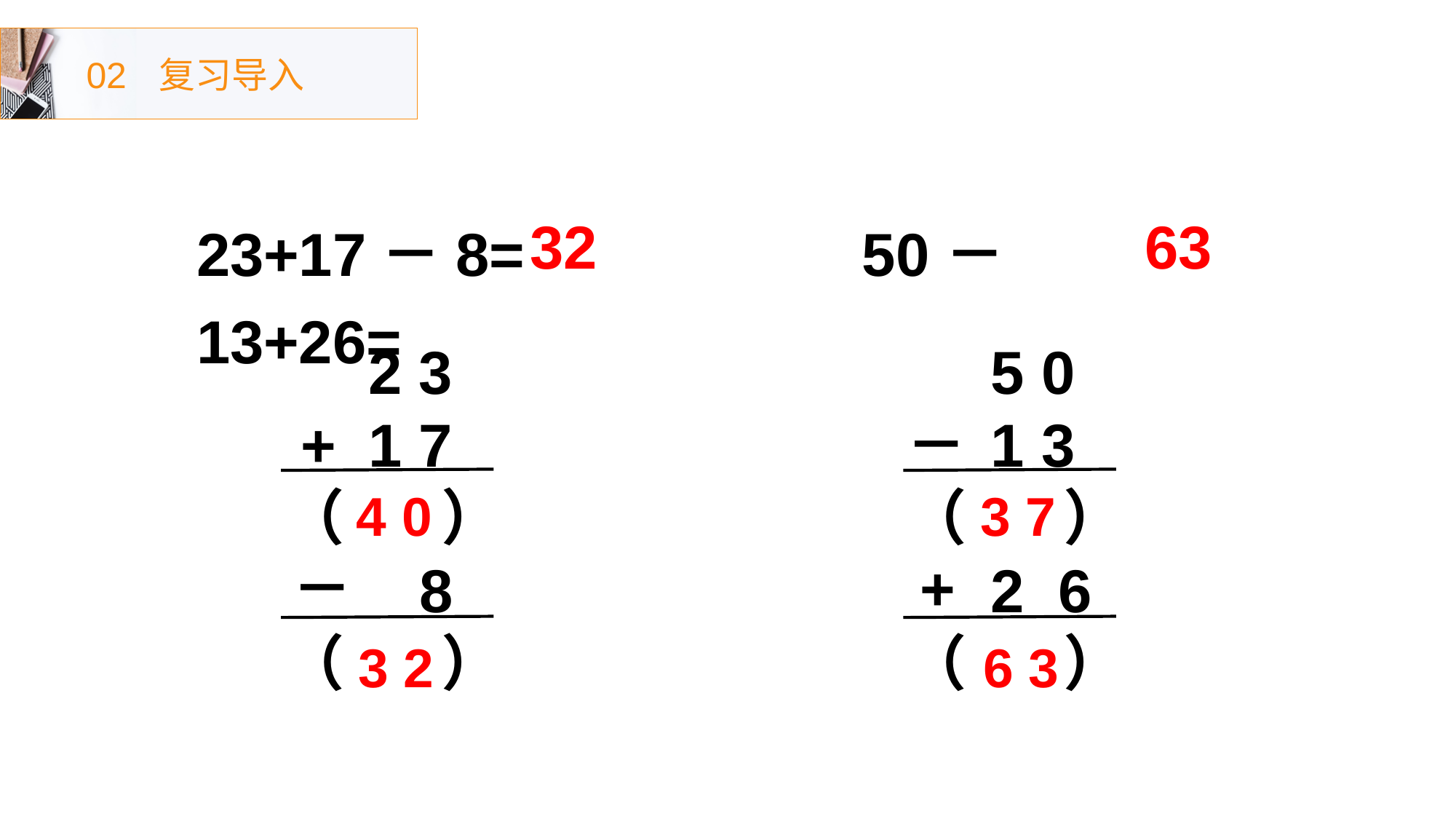

02
复习导入
23+17－8=                    50－13+26=
32
63
     2 3
     1 7
（       ）
        8
（       ）

+
－
     5 0
     1 3
（       ）
     2  6
（       ）

－
+
4 0
3 7
3 2
6 3